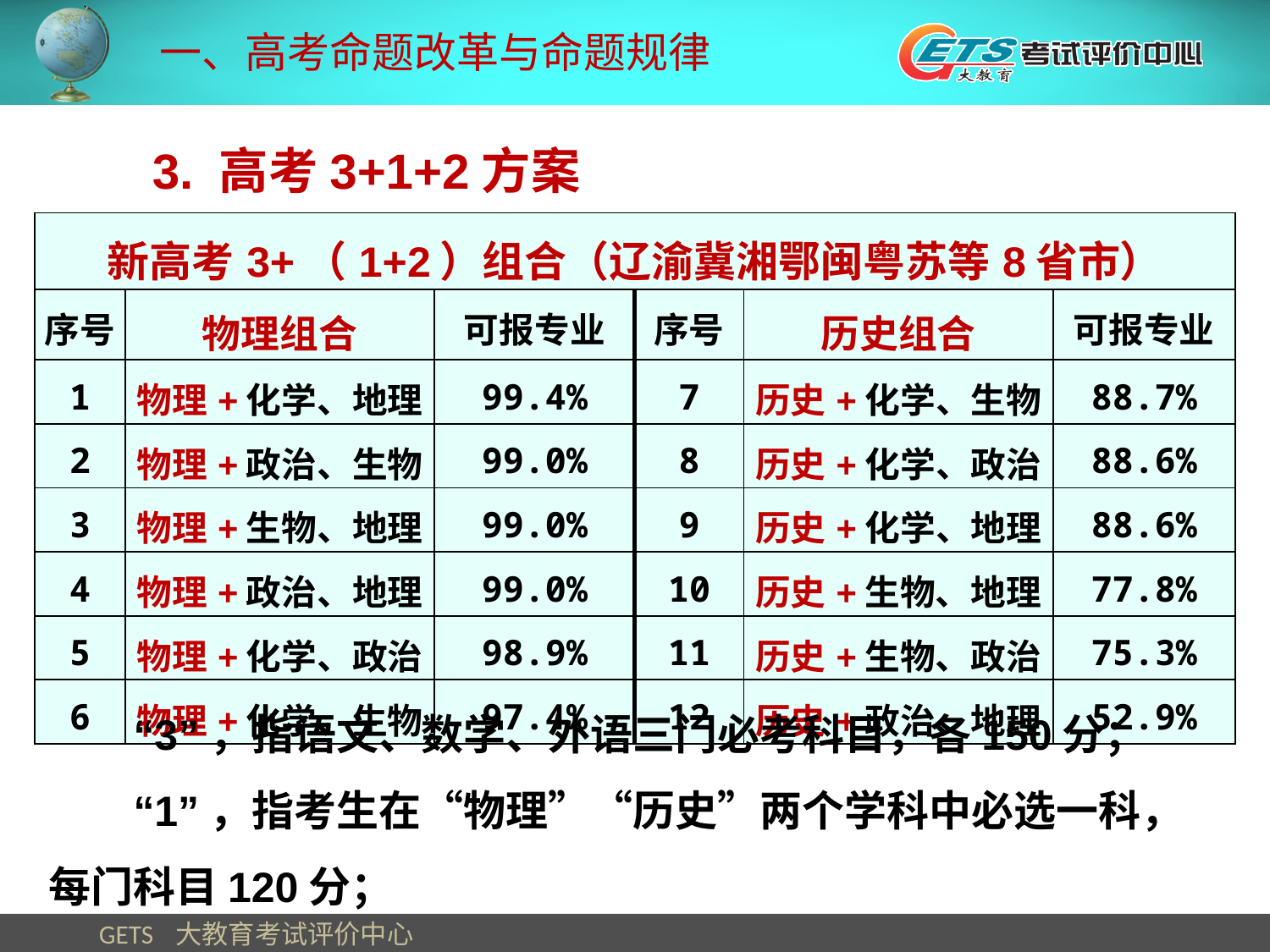

一、高考命题改革与命题规律
3. 高考3+1+2方案
| 新高考3+（1+2）组合（辽渝冀湘鄂闽粤苏等8省市） |  |  |  |  |  |
| --- | --- | --- | --- | --- | --- |
| 序号 | 物理组合 | 可报专业 | 序号 | 历史组合 | 可报专业 |
| 1 | 物理+化学、地理 | 99.4% | 7 | 历史+化学、生物 | 88.7% |
| 2 | 物理+政治、生物 | 99.0% | 8 | 历史+化学、政治 | 88.6% |
| 3 | 物理+生物、地理 | 99.0% | 9 | 历史+化学、地理 | 88.6% |
| 4 | 物理+政治、地理 | 99.0% | 10 | 历史+生物、地理 | 77.8% |
| 5 | 物理+化学、政治 | 98.9% | 11 | 历史+生物、政治 | 75.3% |
| 6 | 物理+化学、生物 | 97.4% | 12 | 历史+政治、地理 | 52.9% |
“3”，指语文、数学、外语三门必考科目，各150分；
“1”，指考生在“物理”“历史”两个学科中必选一科，每门科目120分；